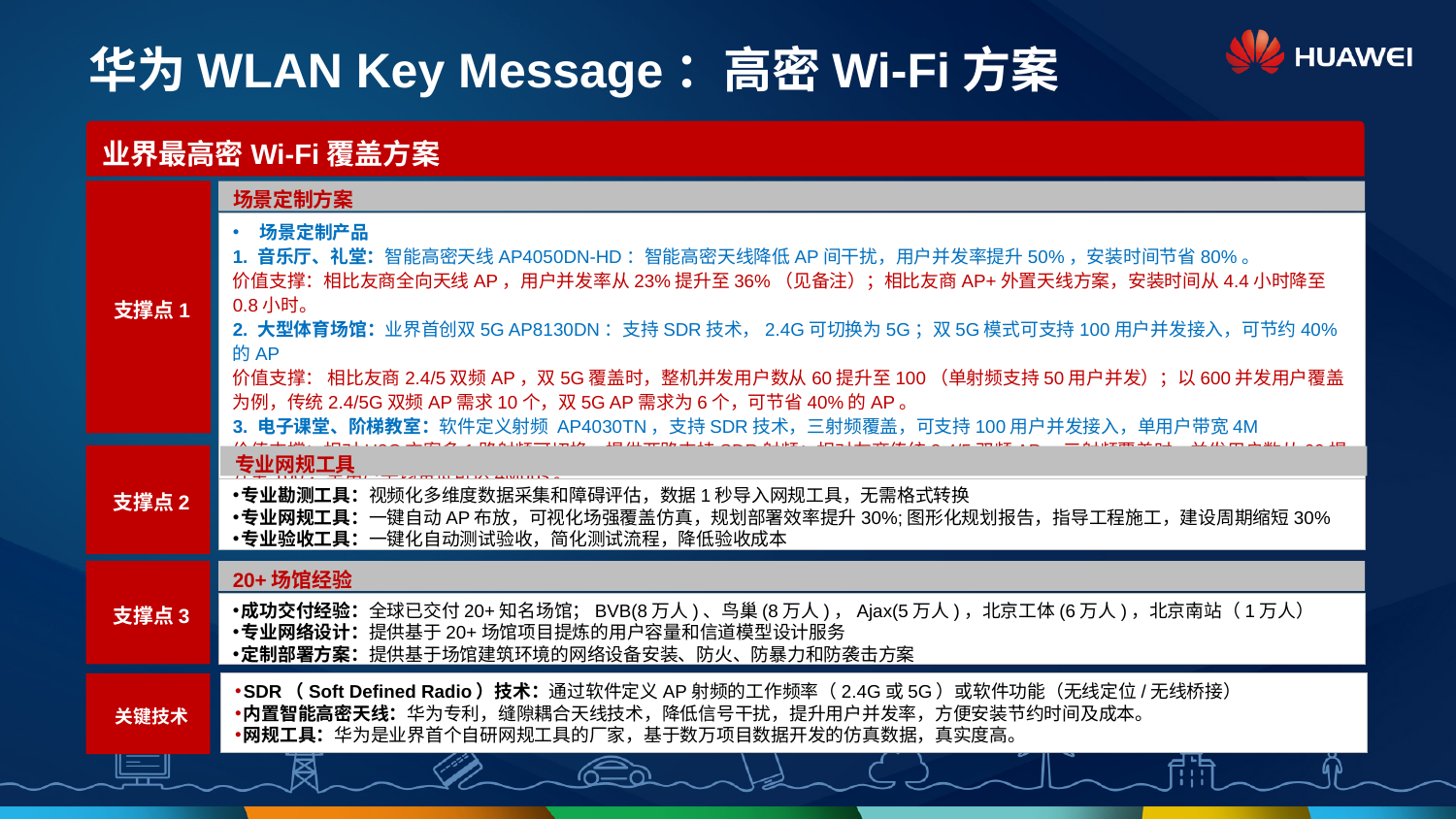

华为WLAN Key Message：高密Wi-Fi方案
业界最高密Wi-Fi覆盖方案
支撑点1
场景定制方案
场景定制产品
1. 音乐厅、礼堂：智能高密天线AP4050DN-HD：智能高密天线降低AP间干扰，用户并发率提升50%，安装时间节省80%。
价值支撑：相比友商全向天线AP，用户并发率从23%提升至36%（见备注）；相比友商AP+外置天线方案，安装时间从4.4小时降至0.8小时。
2. 大型体育场馆：业界首创双5G AP8130DN：支持SDR技术，2.4G可切换为5G；双5G模式可支持100用户并发接入，可节约40%的AP
价值支撑： 相比友商2.4/5双频AP，双5G覆盖时，整机并发用户数从60提升至100（单射频支持50用户并发）；以600并发用户覆盖为例，传统2.4/5G双频AP需求10个，双5G AP需求为6个，可节省40%的AP。
3. 电子课堂、阶梯教室：软件定义射频 AP4030TN，支持SDR技术，三射频覆盖，可支持100用户并发接入，单用户带宽4M
价值支撑：相对H3C方案多1路射频可切换，提供两路支持SDR射频；相对友商传统2.4/5双频AP，三射频覆盖时，并发用户数从60提升至100，单用户平均带宽可达4Mbps。
支撑点2
专业网规工具
专业勘测工具：视频化多维度数据采集和障碍评估，数据1秒导入网规工具，无需格式转换
专业网规工具：一键自动AP布放，可视化场强覆盖仿真，规划部署效率提升30%;图形化规划报告，指导工程施工，建设周期缩短30%
专业验收工具：一键化自动测试验收，简化测试流程，降低验收成本
支撑点3
20+场馆经验
成功交付经验：全球已交付20+知名场馆；BVB(8万人)、鸟巢(8万人)，Ajax(5万人)，北京工体(6万人)，北京南站（1万人）
专业网络设计：提供基于20+场馆项目提炼的用户容量和信道模型设计服务
定制部署方案：提供基于场馆建筑环境的网络设备安装、防火、防暴力和防袭击方案
SDR（Soft Defined Radio）技术：通过软件定义AP射频的工作频率（2.4G或5G）或软件功能（无线定位/无线桥接）
内置智能高密天线：华为专利，缝隙耦合天线技术，降低信号干扰，提升用户并发率，方便安装节约时间及成本。
网规工具：华为是业界首个自研网规工具的厂家，基于数万项目数据开发的仿真数据，真实度高。
关键技术